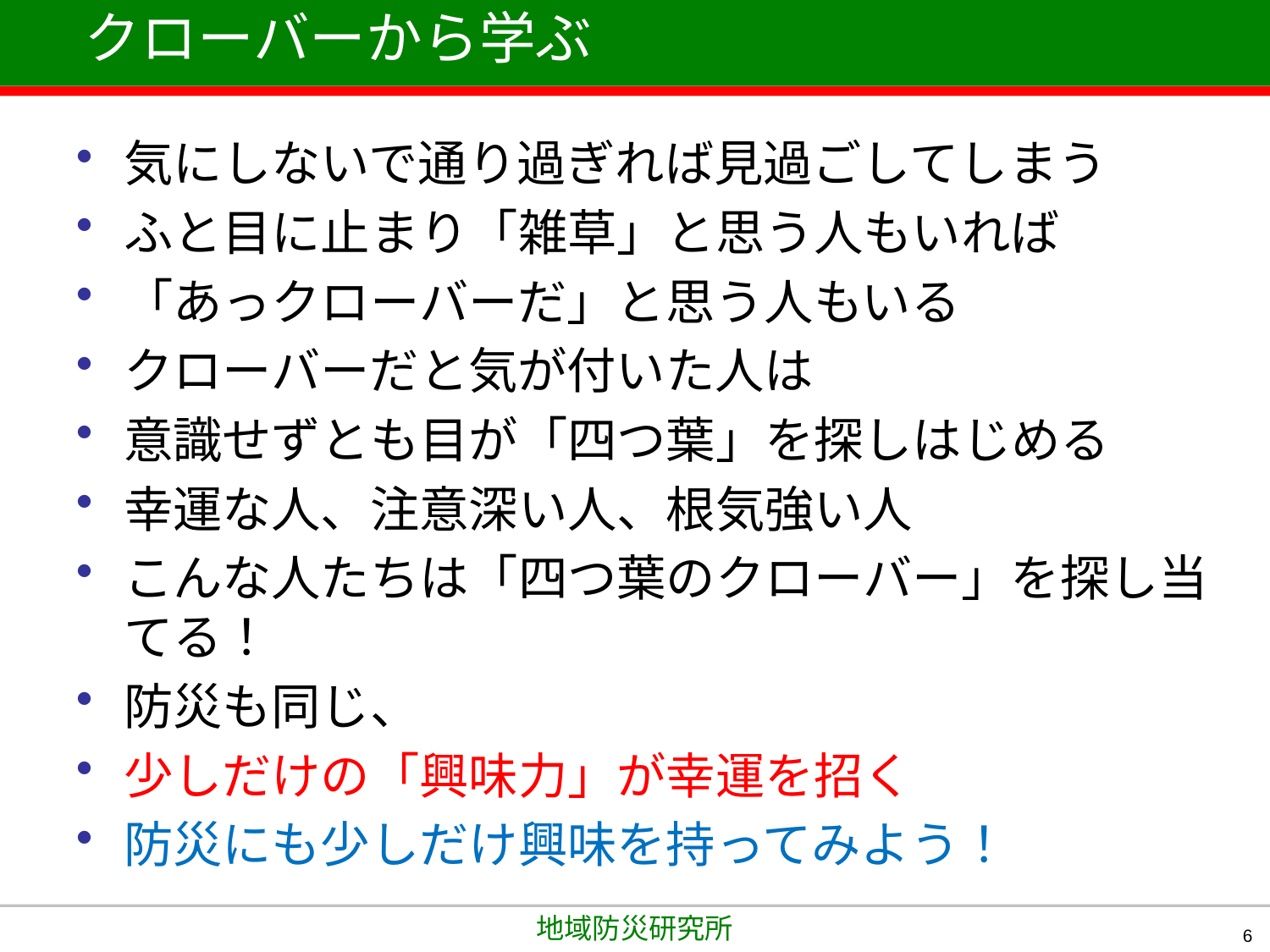

# クローバーから学ぶ
気にしないで通り過ぎれば見過ごしてしまう
ふと目に止まり「雑草」と思う人もいれば
「あっクローバーだ」と思う人もいる
クローバーだと気が付いた人は
意識せずとも目が「四つ葉」を探しはじめる
幸運な人、注意深い人、根気強い人
こんな人たちは「四つ葉のクローバー」を探し当てる！
防災も同じ、
少しだけの「興味力」が幸運を招く
防災にも少しだけ興味を持ってみよう！